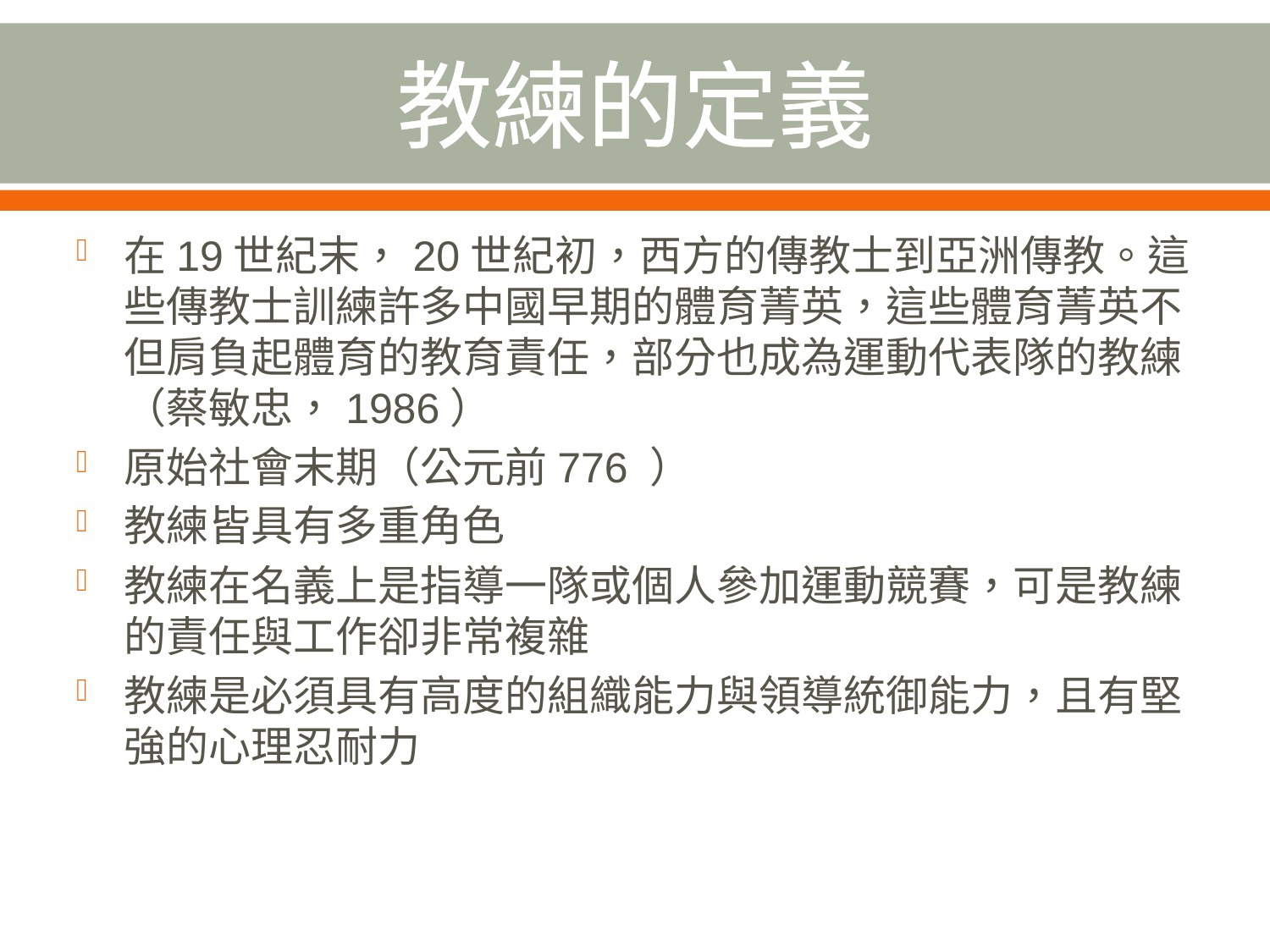

# 教練的定義
在19世紀末，20世紀初，西方的傳教士到亞洲傳教。這些傳教士訓練許多中國早期的體育菁英，這些體育菁英不但肩負起體育的教育責任，部分也成為運動代表隊的教練（蔡敏忠，1986）
原始社會末期（公元前776 ）
教練皆具有多重角色
教練在名義上是指導一隊或個人參加運動競賽，可是教練的責任與工作卻非常複雜
教練是必須具有高度的組織能力與領導統御能力，且有堅強的心理忍耐力